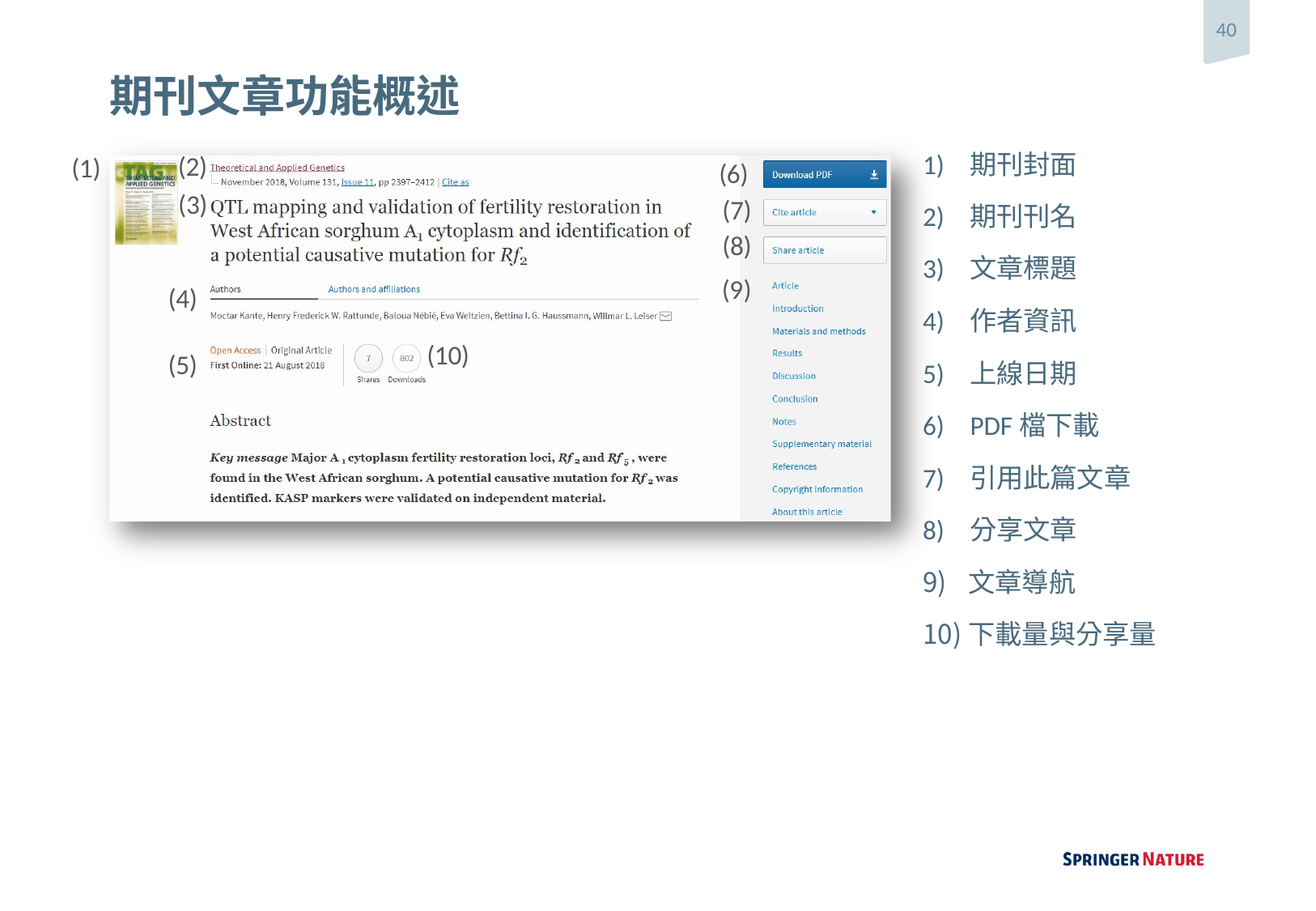

40
# 期刊文章功能概述

1)	期刊封面
(2)
(3)
(1)

(6)
(7)
(8)
(9)
2)	期刊刊名
3)	文章標題
(4)
4)	作者資訊
(10)
(5)
5)	上線日期
6)	PDF檔下載
7)	引用此篇文章
8)	分享文章
文章導航
下載量與分享量